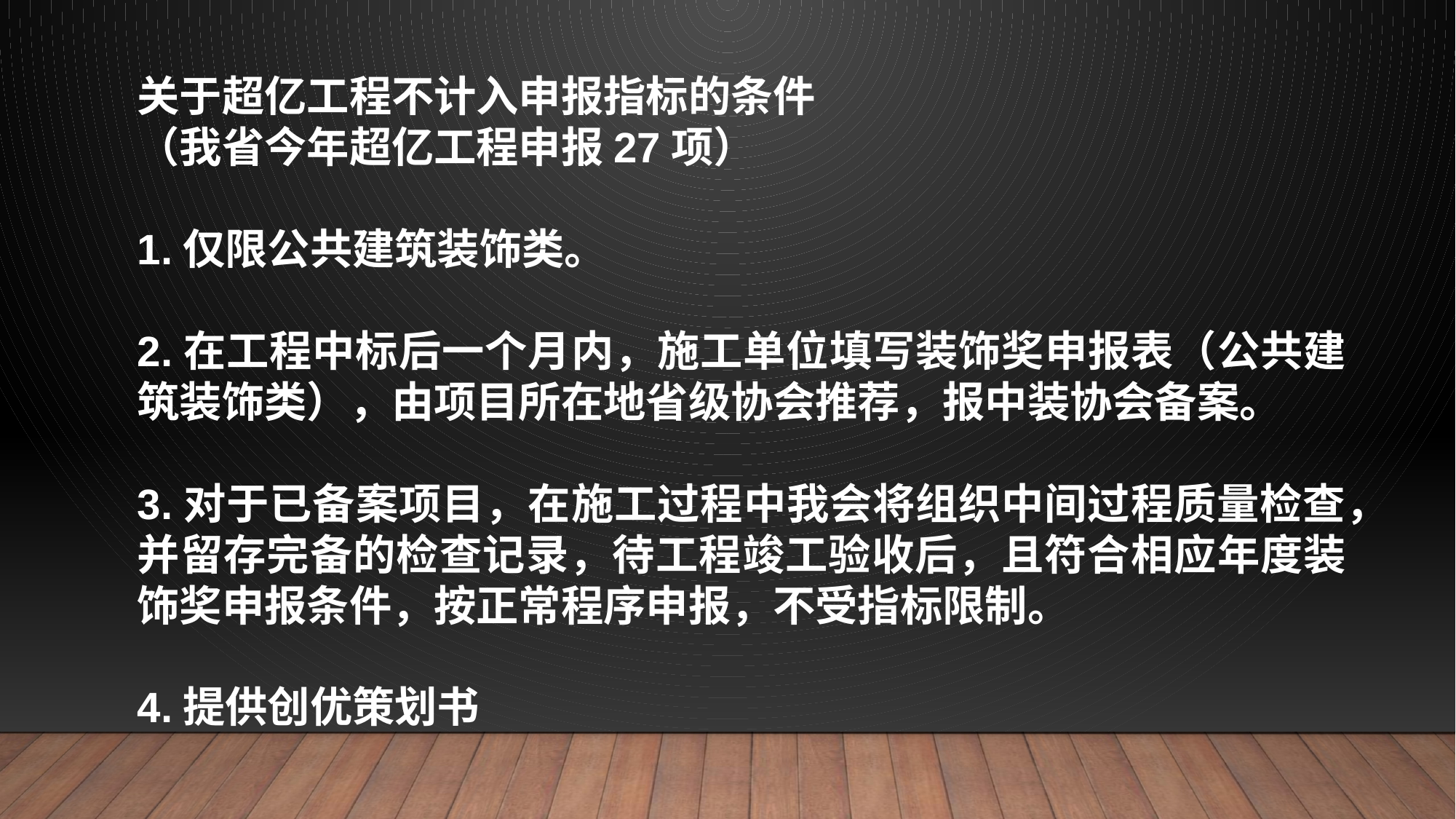

关于超亿工程不计入申报指标的条件
（我省今年超亿工程申报27项）

1.仅限公共建筑装饰类。

2.在工程中标后一个月内，施工单位填写装饰奖申报表（公共建筑装饰类），由项目所在地省级协会推荐，报中装协会备案。

3.对于已备案项目，在施工过程中我会将组织中间过程质量检查，并留存完备的检查记录，待工程竣工验收后，且符合相应年度装饰奖申报条件，按正常程序申报，不受指标限制。

4.提供创优策划书